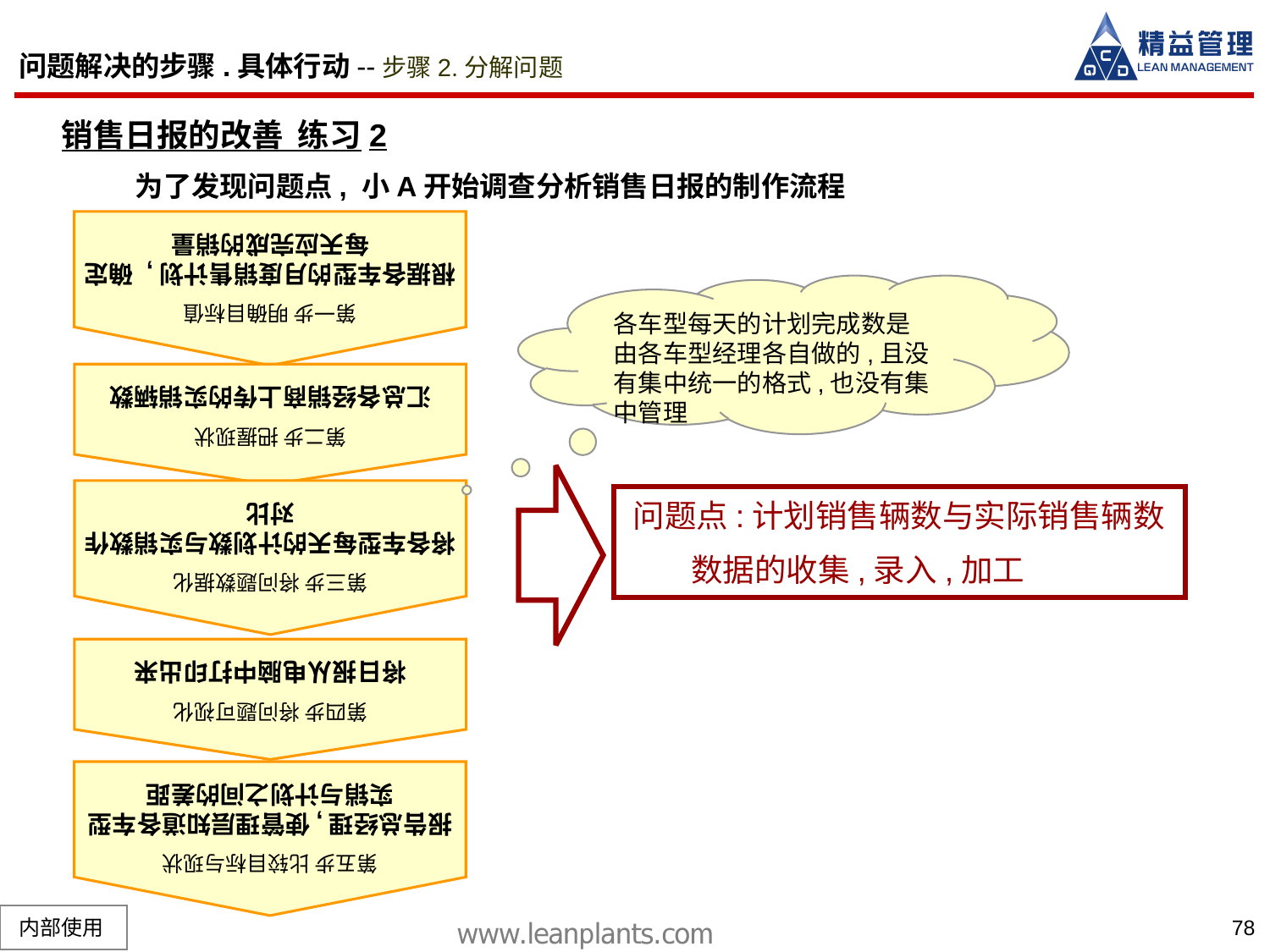

问题解决的步骤.具体行动--步骤2.分解问题
第一步 明确目标值
根据各车型的月度销售计划, 确定每天应完成的销量
销售日报的改善  练习2
为了发现问题点, 小A开始调查分析销售日报的制作流程
第二步 把握现状
汇总各经销商上传的实销辆数
各车型每天的计划完成数是由各车型经理各自做的,且没有集中统一的格式,也没有集中管理
第三步 将问题数据化
将各车型每天的计划数与实销数作对比

问题点:计划销售辆数与实际销售辆数
       数据的收集,录入,加工
第四步 将问题可视化
将日报从电脑中打印出来
第五步 比较目标与现状
报告总经理,使管理层知道各车型实销与计划之间的差距
内部使用